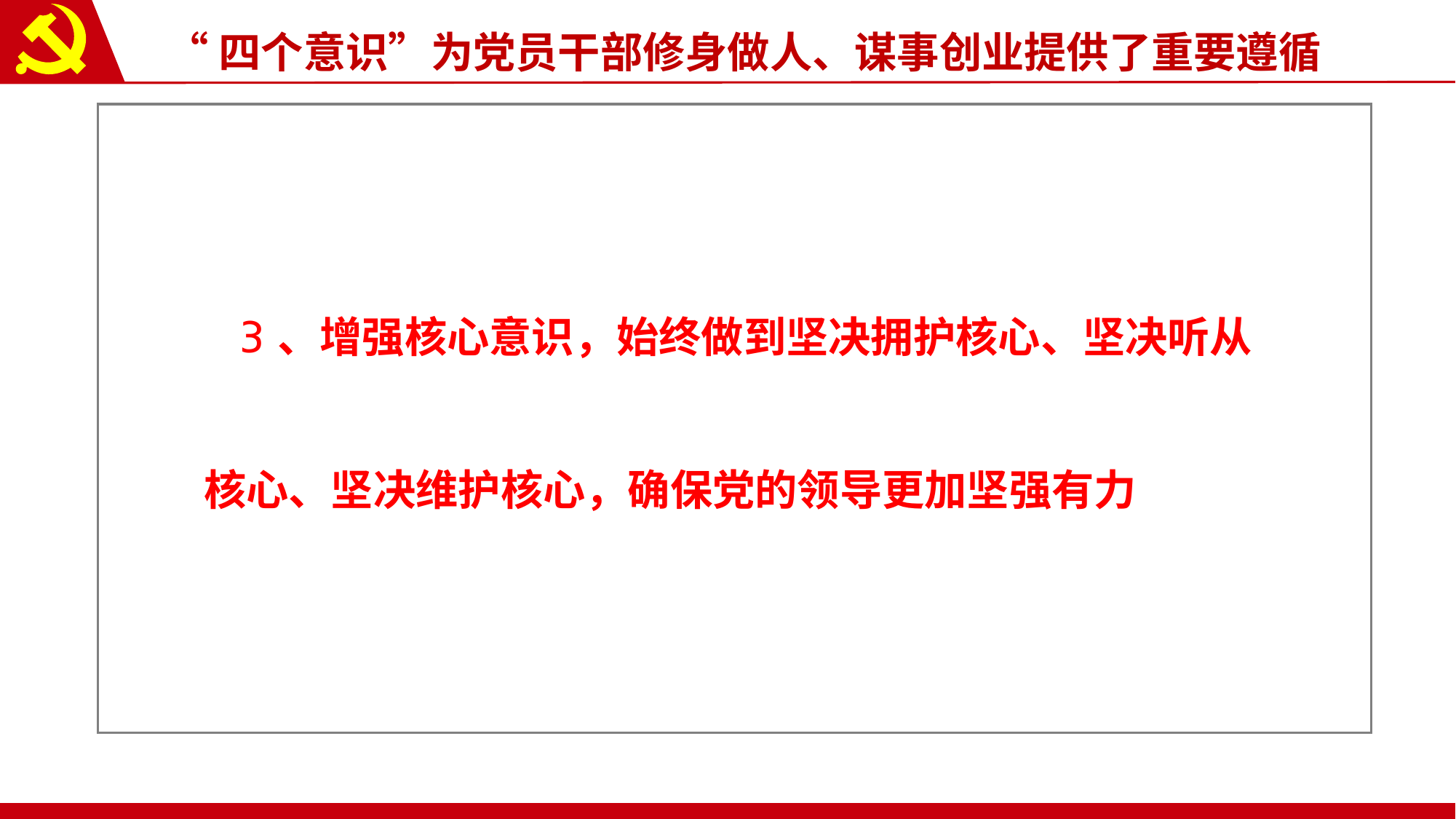

“四个意识”为党员干部修身做人、谋事创业提供了重要遵循

3、增强核心意识，始终做到坚决拥护核心、坚决听从核心、坚决维护核心，确保党的领导更加坚强有力